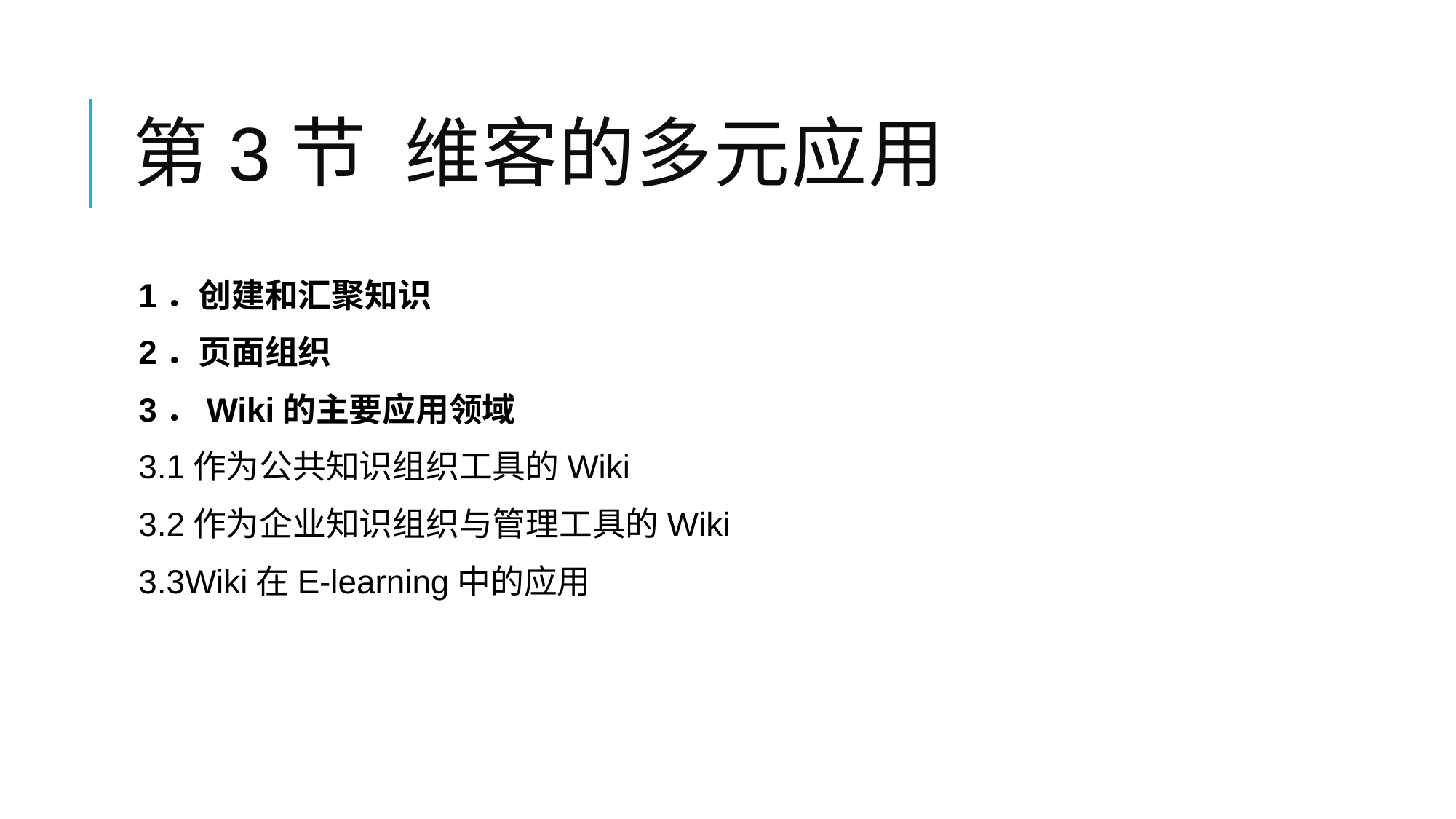

# 第3节  维客的多元应用
1．创建和汇聚知识
2．页面组织
3．Wiki的主要应用领域
3.1作为公共知识组织工具的Wiki
3.2作为企业知识组织与管理工具的Wiki
3.3Wiki在E-learning中的应用